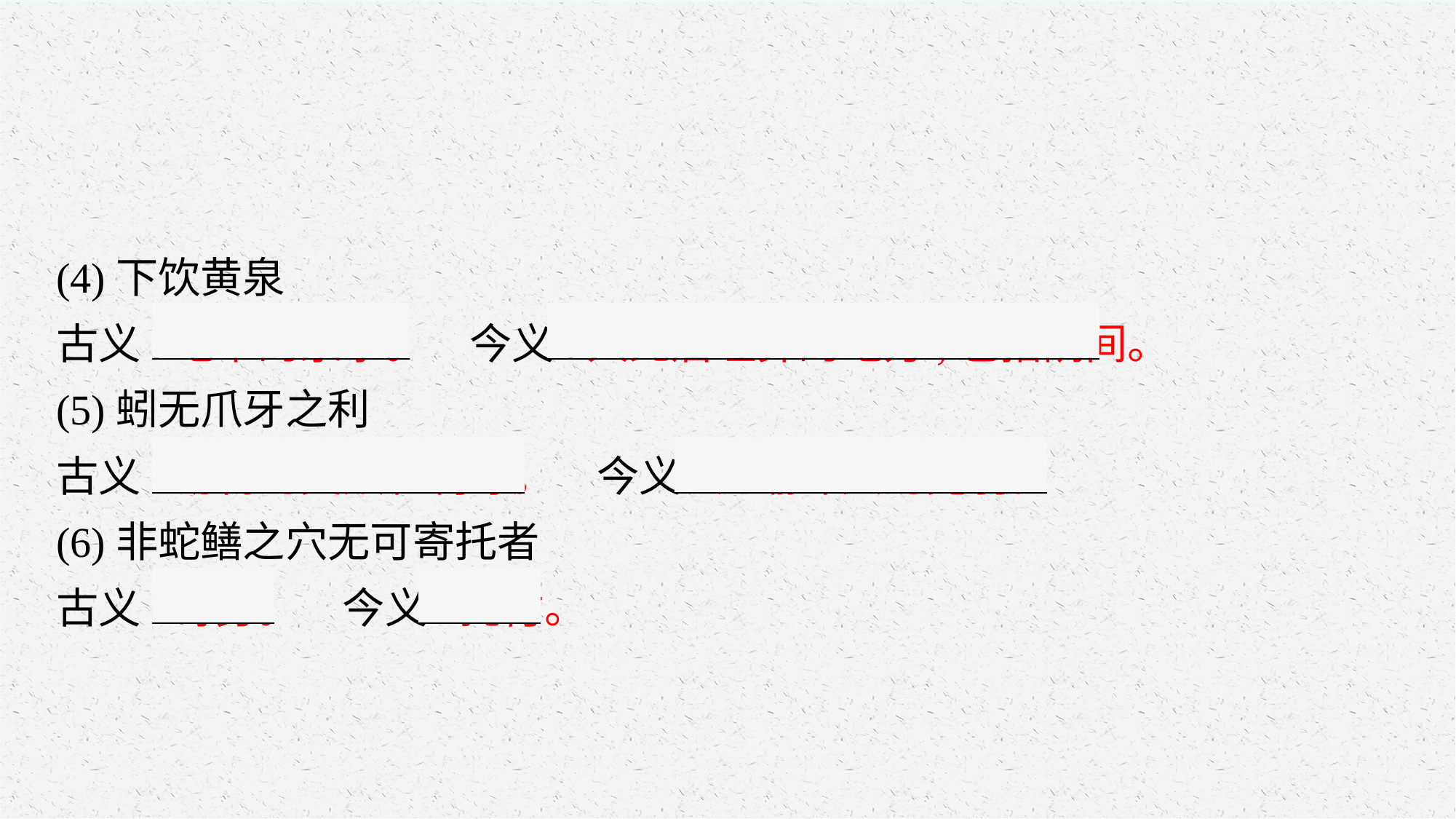

(4)下饮黄泉
古义:地下的泉水。　今义:人死后埋葬的地方;也指阴间。
(5)蚓无爪牙之利
古义:动物的尖爪和利牙。　今义:比喻坏人的党羽。
(6)非蛇鳝之穴无可寄托者
古义:寄身。　今义:托付。